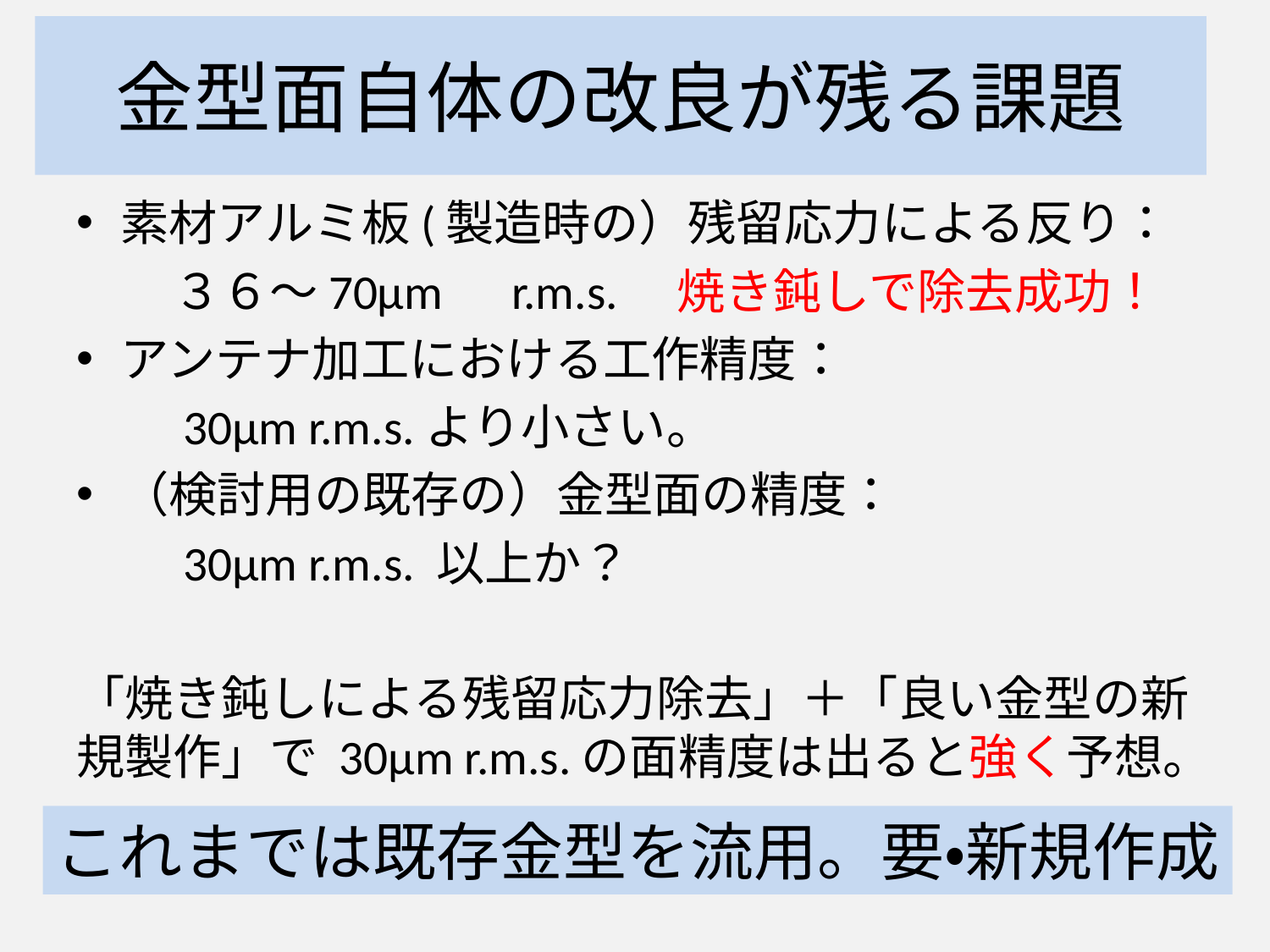

# 金型面自体の改良が残る課題
素材アルミ板(製造時の）残留応力による反り：
　　３６～70μm　r.m.s.　焼き鈍しで除去成功！
アンテナ加工における工作精度：
　　30μm r.m.s.より小さい。
（検討用の既存の）金型面の精度：
　　30μm r.m.s. 以上か？

「焼き鈍しによる残留応力除去」＋「良い金型の新規製作」で 30μm r.m.s.の面精度は出ると強く予想。
これまでは既存金型を流用。要・新規作成